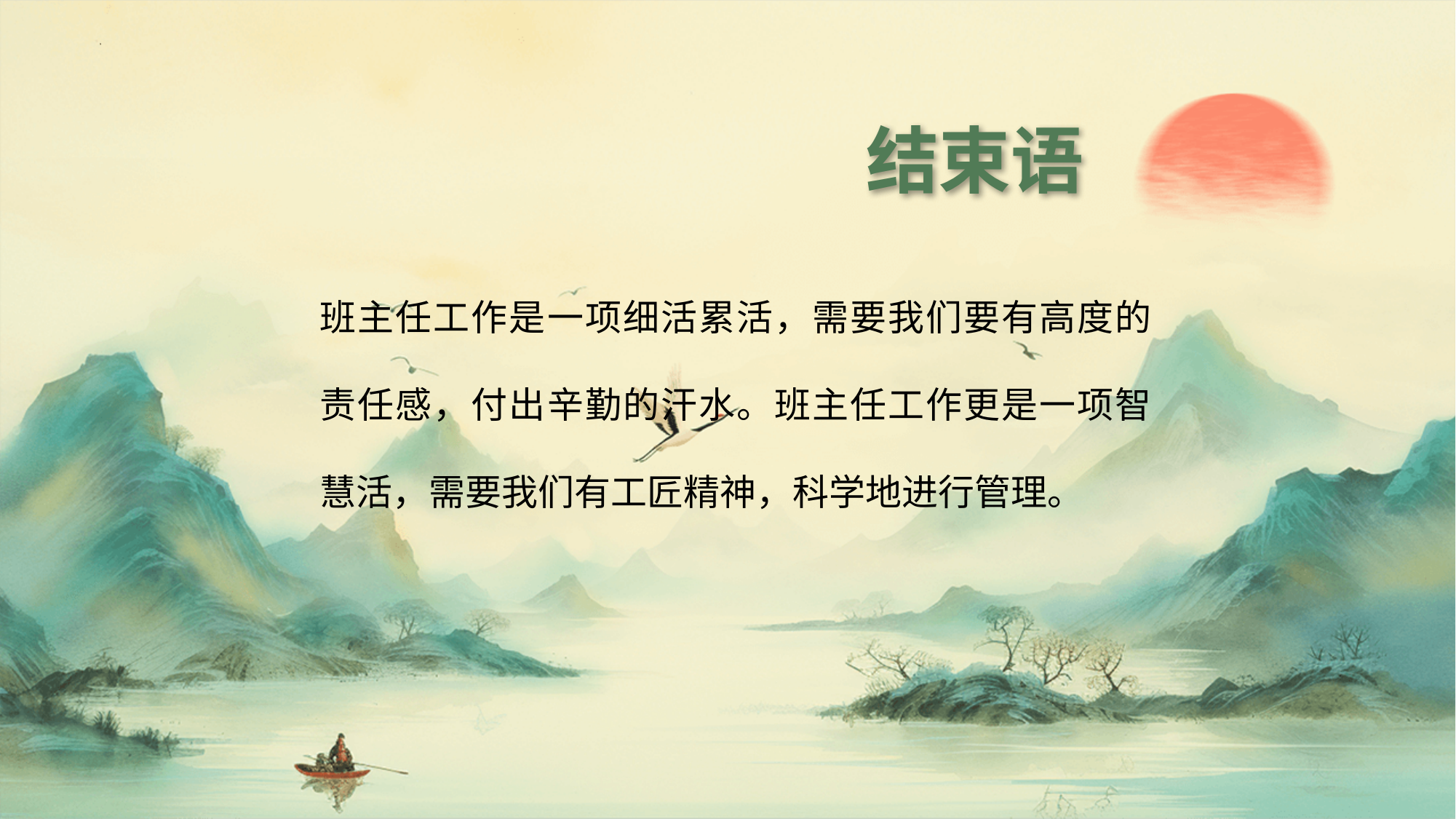

结束语
班主任工作是一项细活累活，需要我们要有高度的责任感，付出辛勤的汗水。班主任工作更是一项智慧活，需要我们有工匠精神，科学地进行管理。